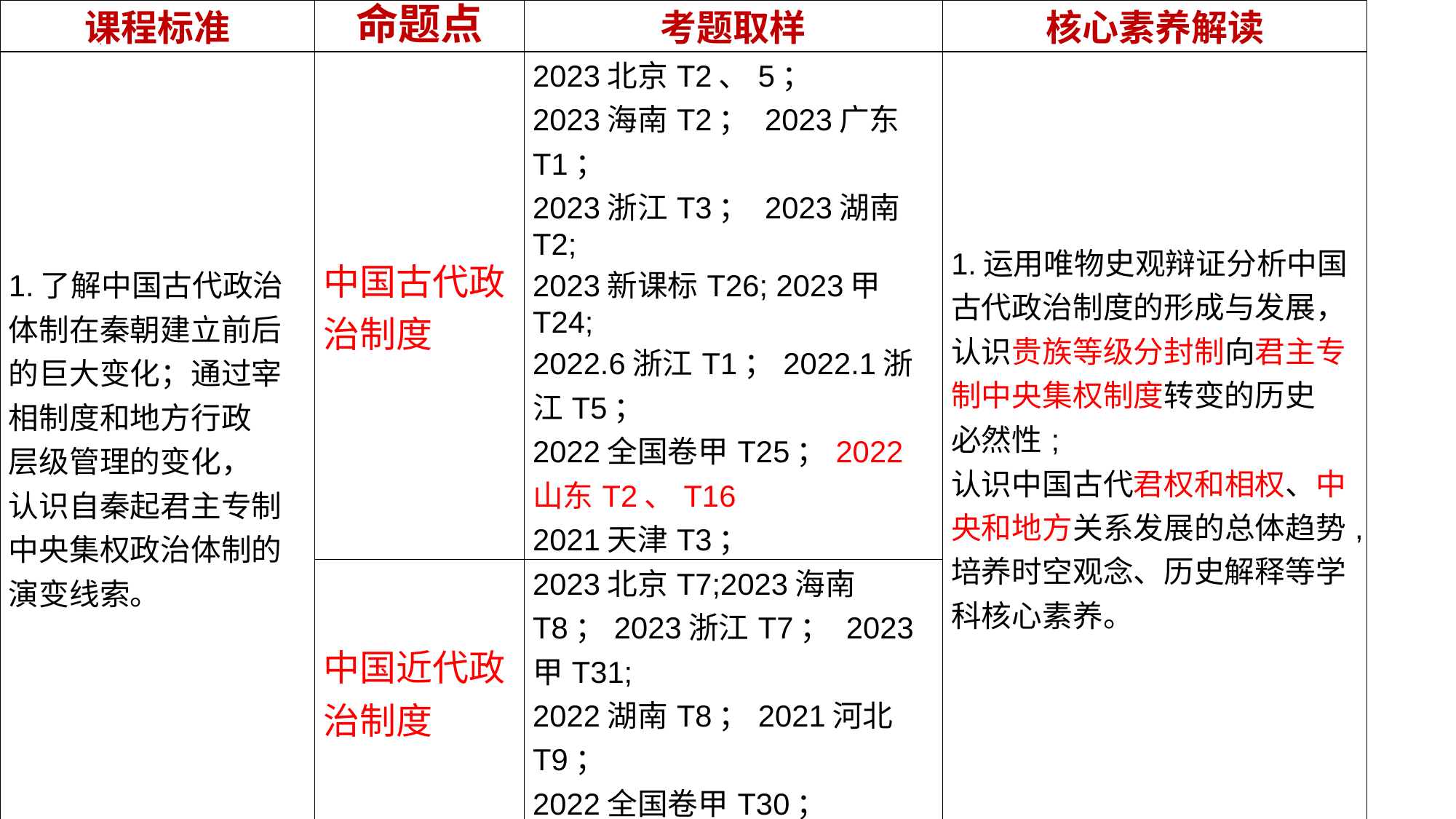

| 课程标准 | 命题点 | 考题取样 | 核心素养解读 |
| --- | --- | --- | --- |
| 1.了解中国古代政治体制在秦朝建立前后的巨大变化；通过宰相制度和地方行政 层级管理的变化， 认识自秦起君主专制中央集权政治体制的演变线索。 | 中国古代政 治制度 | 2023北京T2、5； 2023海南T2； 2023广东T1； 2023浙江T3； 2023湖南T2; 2023新课标T26; 2023甲T24; 2022.6浙江T1；2022.1浙江T5； 2022全国卷甲T25；2022山东T2、T16 2021天津T3； | 1.运用唯物史观辩证分析中国古代政治制度的形成与发展，认识贵族等级分封制向君主专制中央集权制度转变的历史 必然性; 认识中国古代君权和相权、中央和地方关系发展的总体趋势,培养时空观念、历史解释等学科核心素养。 |
|  | 中国近代政 治制度 | 2023北京T7;2023海南T8；2023浙江T7； 2023甲T31; 2022湖南T8；2021河北T9； 2022全国卷甲T30； |  |
| 2.了解共和制在中国建立的曲折过程，理解中国政治道路发展的独特性。 | 中国当代政 治制度 | 2022山东卷7 2022山东卷18 2022全国卷乙T47； 2022江苏T9； 2021.6浙江T14 | 2.运用唯物史观分析中国建立共和制的曲折历程，了解中国共产党在革命根据地和解放区的制度探索,通过分析中华人民共和国的政治制度,体会制度创新的意义,增强制度自信,培养家国情怀等学科核心素养。 |